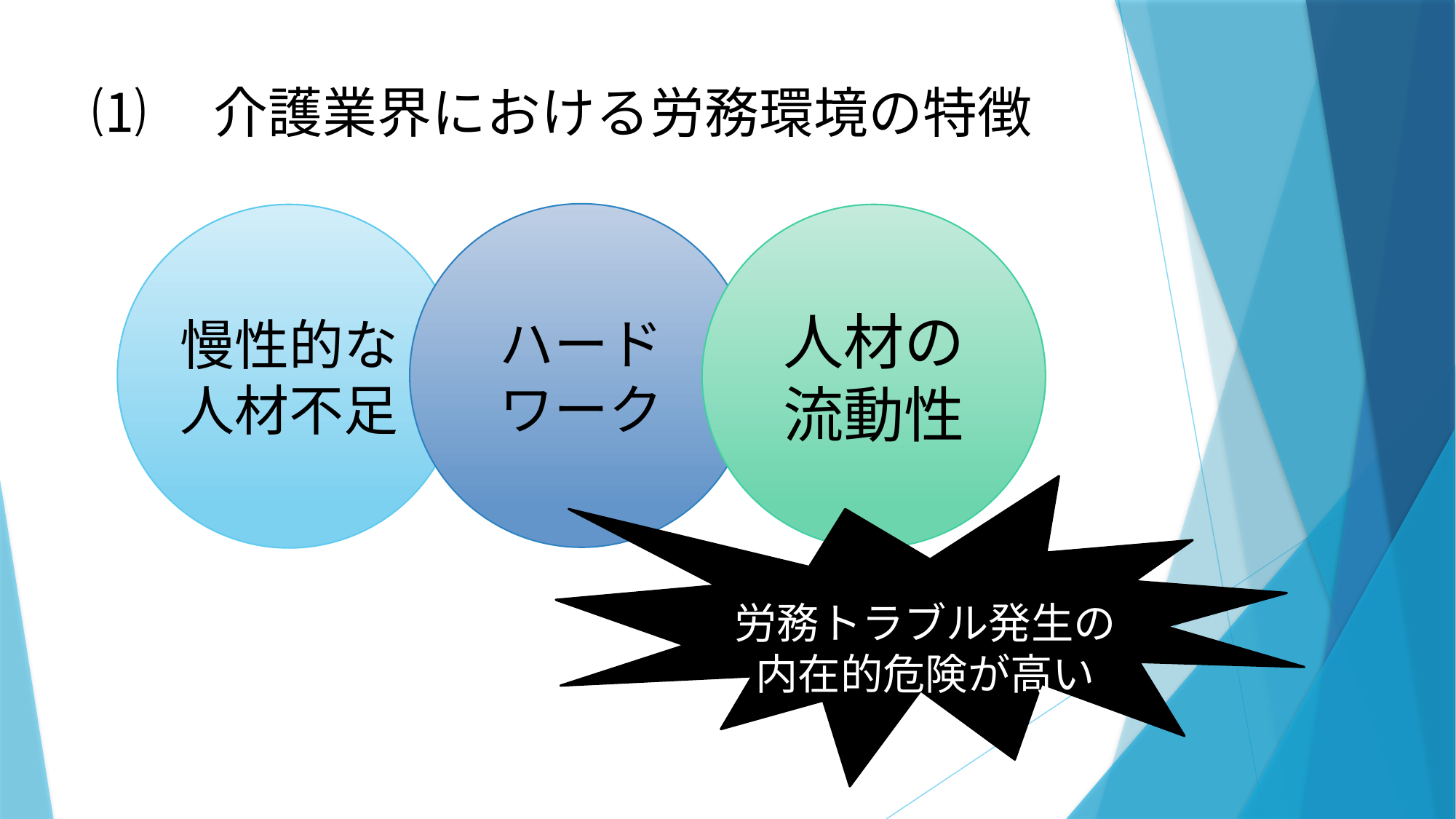

# ⑴　介護業界における労務環境の特徴
ハードワーク
慢性的な人材不足
人材の流動性

労務トラブル発生の内在的危険が高い